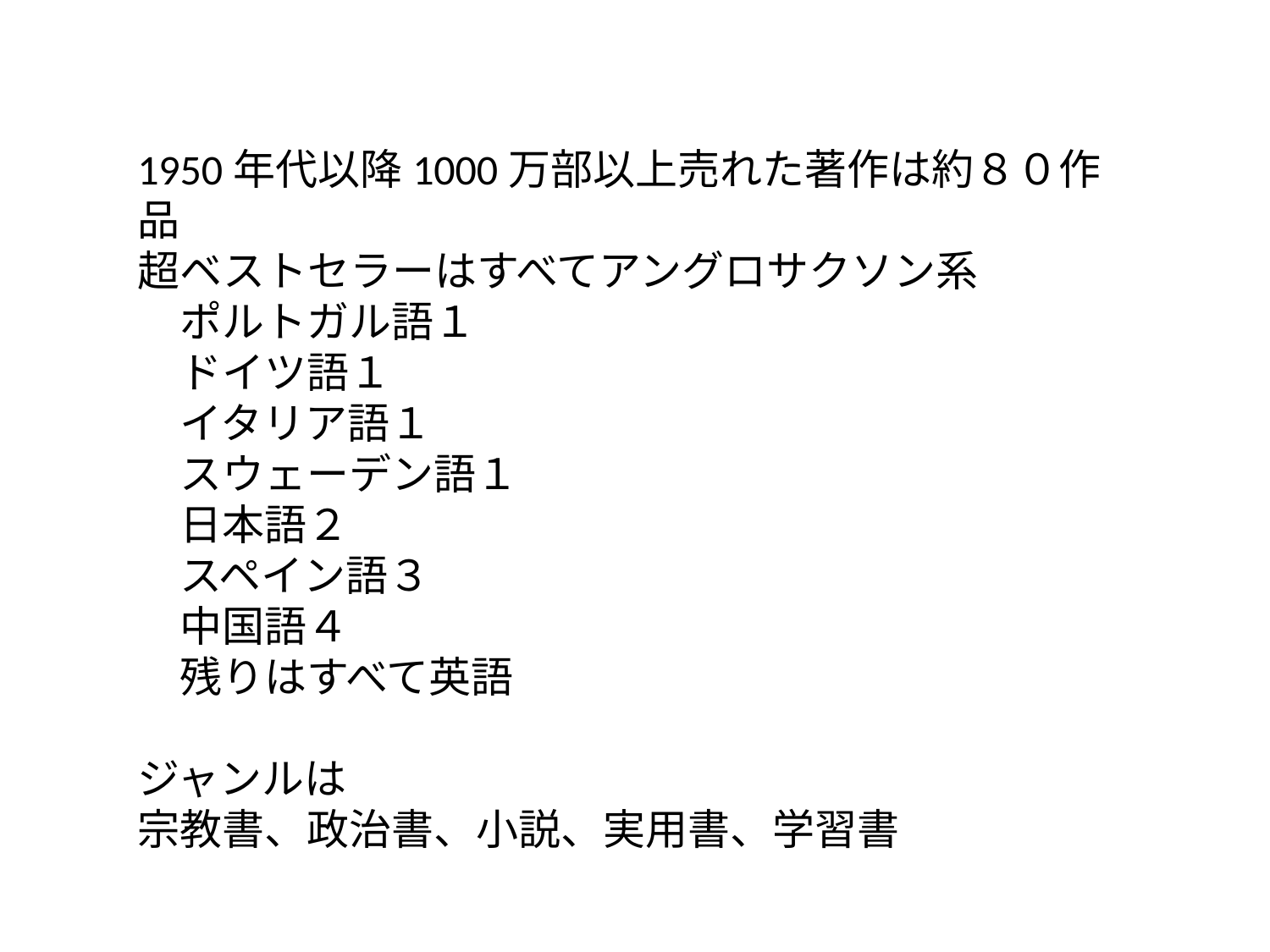

1950年代以降1000万部以上売れた著作は約８０作品
超ベストセラーはすべてアングロサクソン系
　ポルトガル語１
　ドイツ語１
　イタリア語１
　スウェーデン語１
　日本語２
　スペイン語３
　中国語４
　残りはすべて英語

ジャンルは
宗教書、政治書、小説、実用書、学習書